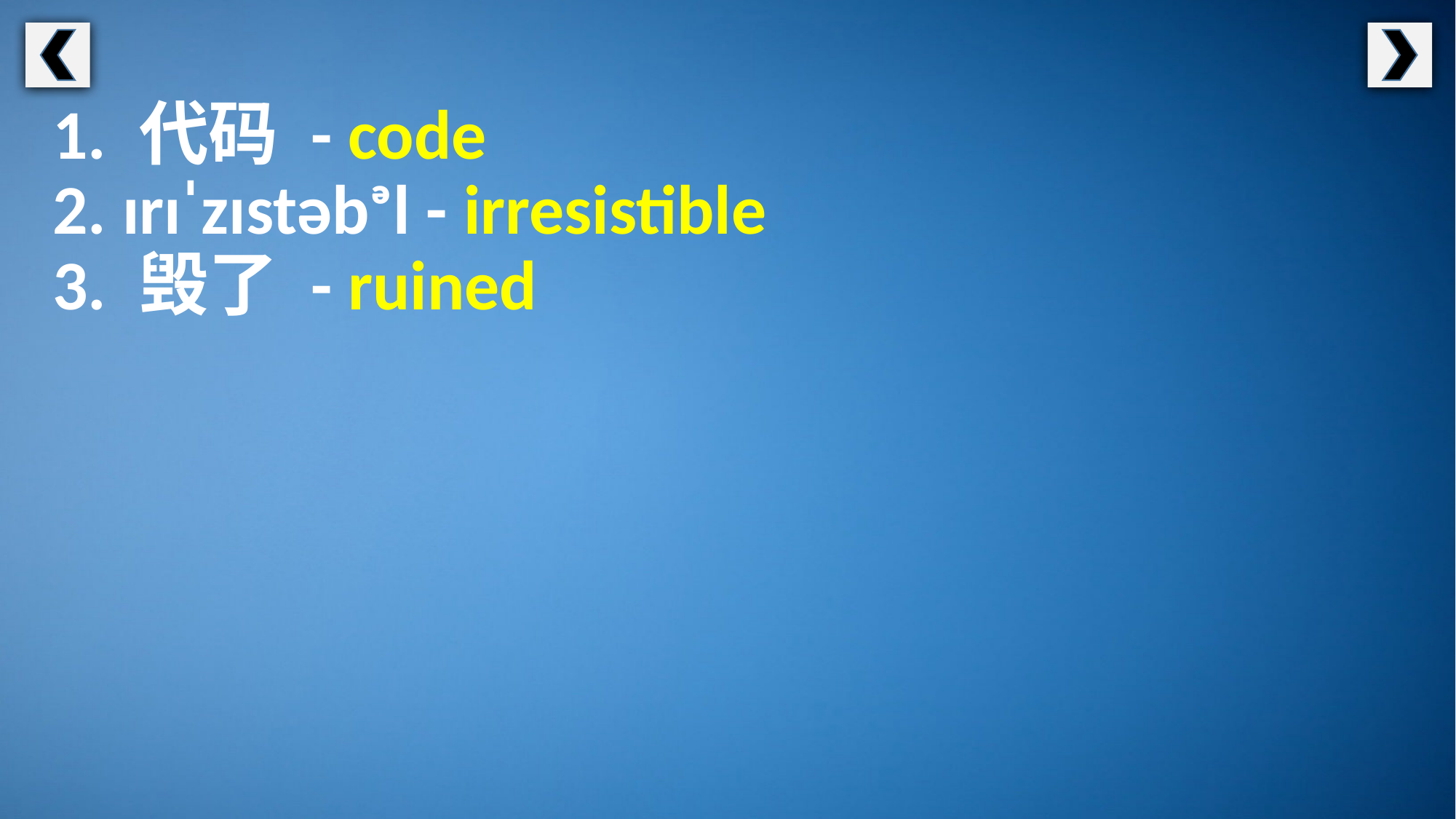

1. 代码 - code
2. ɪrɪˈzɪstəbᵊl - irresistible
3. 毁了 - ruined